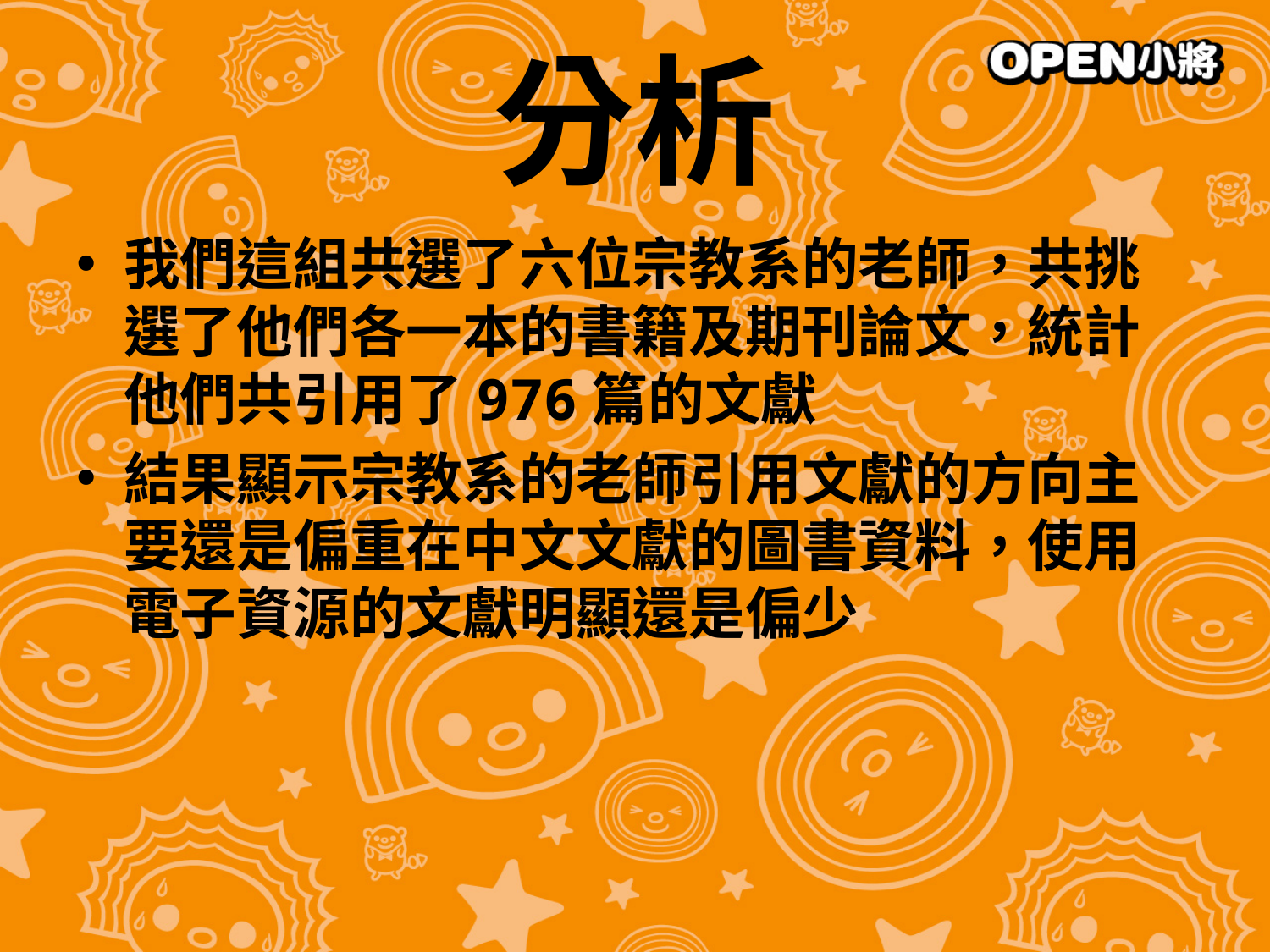

# 分析
我們這組共選了六位宗教系的老師，共挑選了他們各一本的書籍及期刊論文，統計他們共引用了976篇的文獻
結果顯示宗教系的老師引用文獻的方向主要還是偏重在中文文獻的圖書資料，使用電子資源的文獻明顯還是偏少